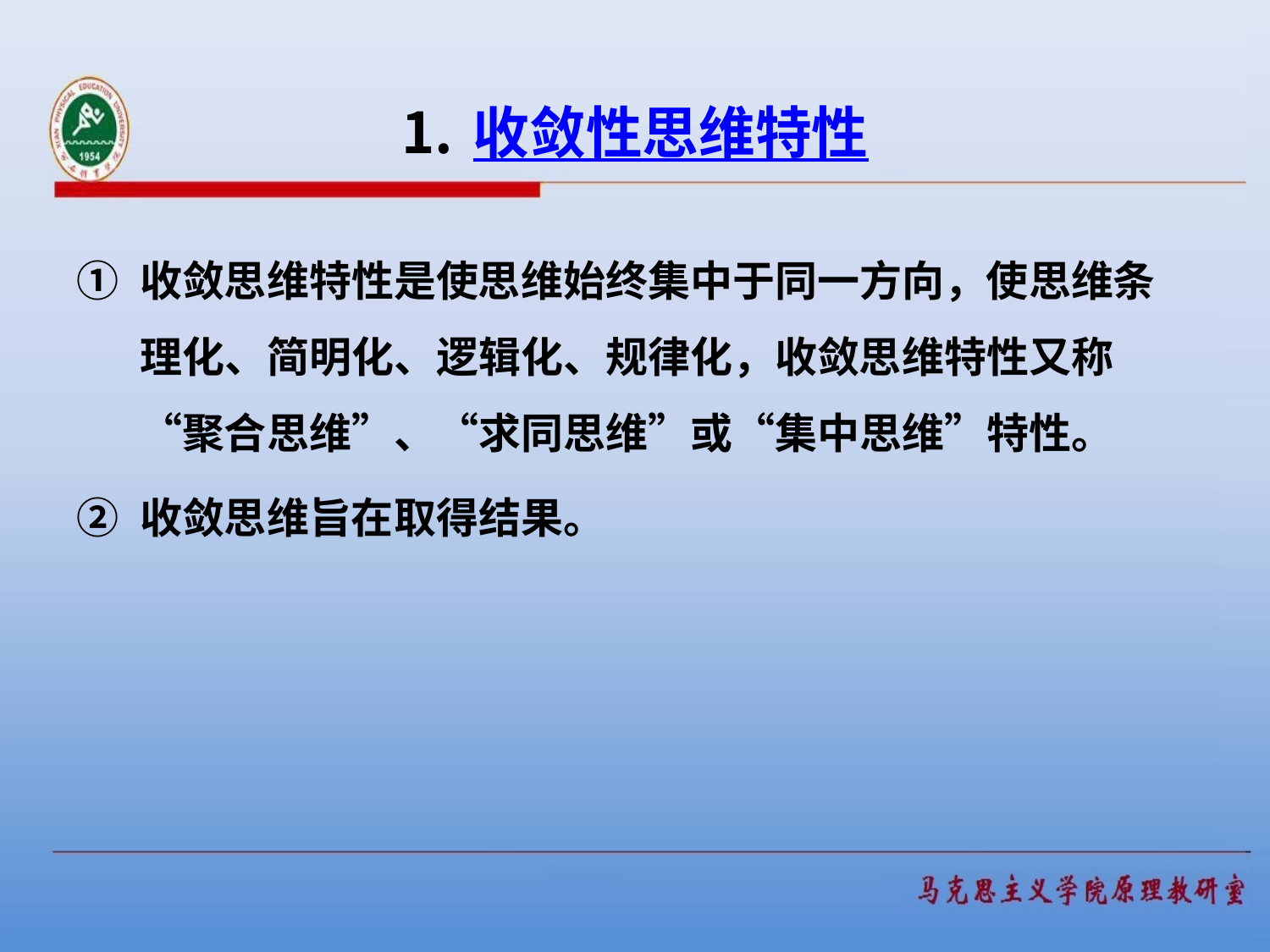

# 收敛性思维特性
收敛思维特性是使思维始终集中于同一方向，使思维条理化、简明化、逻辑化、规律化，收敛思维特性又称“聚合思维”、“求同思维”或“集中思维”特性。
收敛思维旨在取得结果。